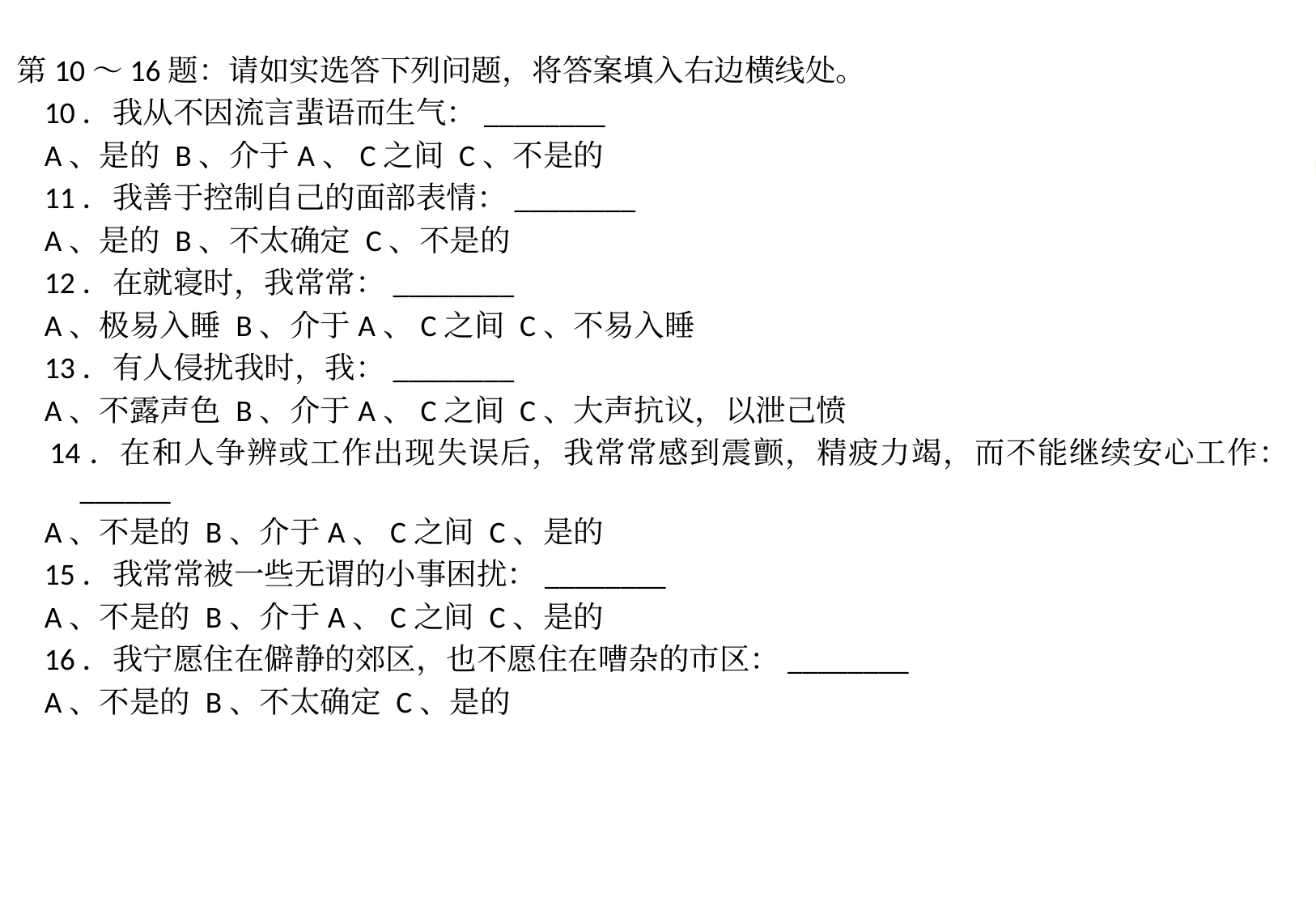

第10～16题：请如实选答下列问题，将答案填入右边横线处。
    10．我从不因流言蜚语而生气：________
    A、是的 B、介于A、C之间 C、不是的
    11．我善于控制自己的面部表情：________
    A、是的 B、不太确定 C、不是的
    12．在就寝时，我常常：________
    A、极易入睡 B、介于A、C之间 C、不易入睡
    13．有人侵扰我时，我：________
    A、不露声色 B、介于A、C之间 C、大声抗议，以泄己愤
    14．在和人争辨或工作出现失误后，我常常感到震颤，精疲力竭，而不能继续安心工作：______
    A、不是的 B、介于A、C之间 C、是的
    15．我常常被一些无谓的小事困扰：________
    A、不是的 B、介于A、C之间 C、是的
    16．我宁愿住在僻静的郊区，也不愿住在嘈杂的市区：________
    A、不是的 B、不太确定 C、是的